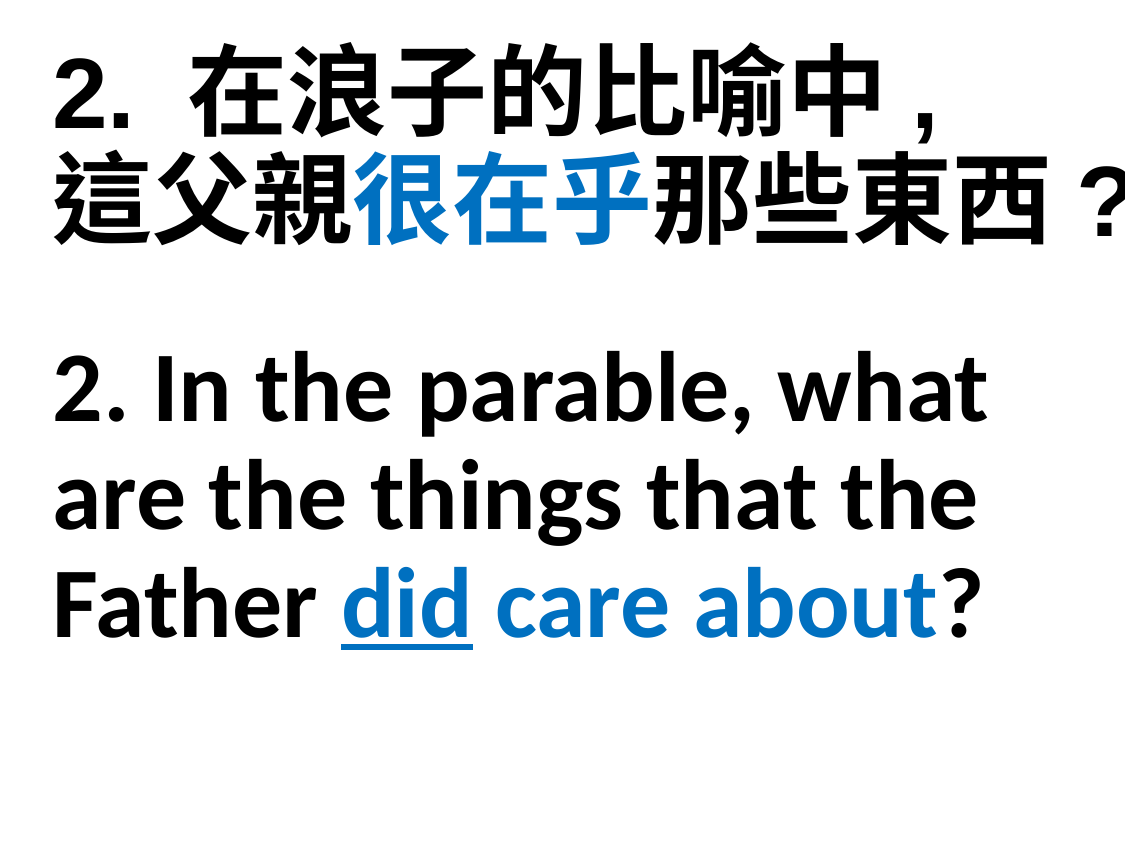

2. 在浪子的比喻中,這父親很在乎那些東西?

2. In the parable, what are the things that the Father did care about?